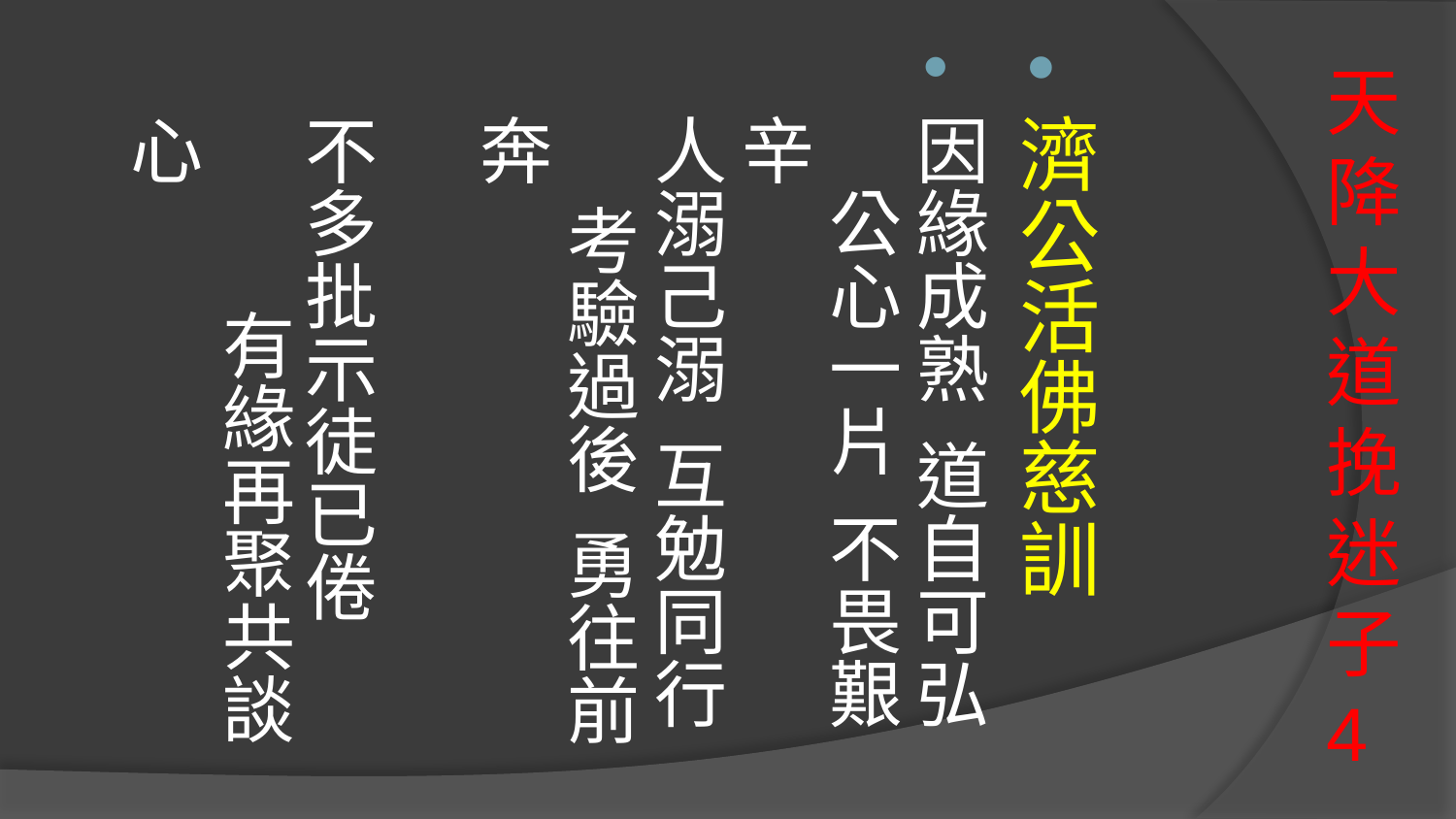

濟公活佛慈訓
因緣成熟  道自可弘 　公心一片  不畏艱辛
人溺己溺  互勉同行　 考驗過後  勇往前奔  
不多批示徒已倦　                 有緣再聚共談心

# 天降大道挽迷子4